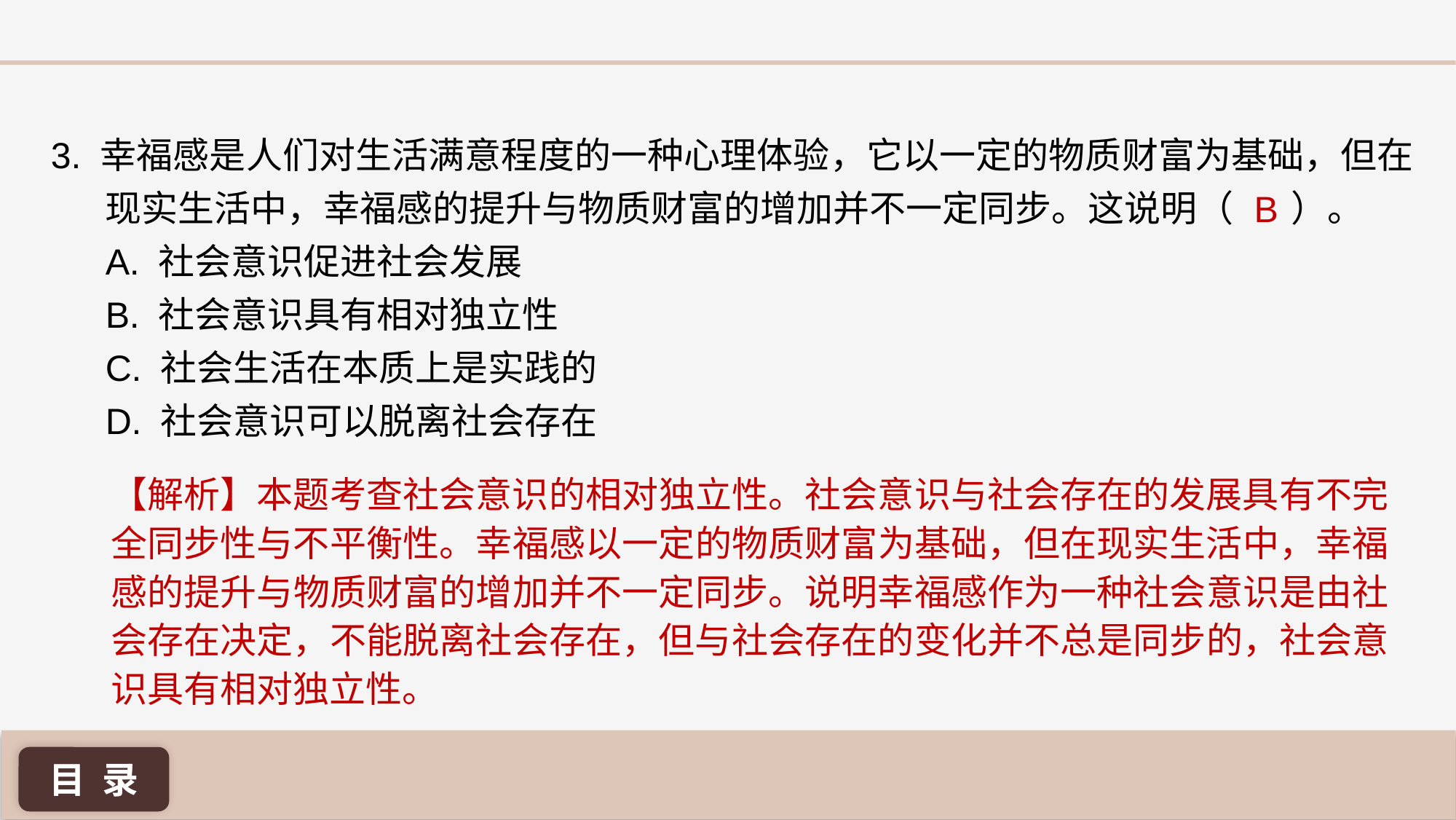

3. 幸福感是人们对生活满意程度的一种心理体验，它以一定的物质财富为基础，但在现实生活中，幸福感的提升与物质财富的增加并不一定同步。这说明（       ）。
A. 社会意识促进社会发展
B. 社会意识具有相对独立性
C. 社会生活在本质上是实践的
D. 社会意识可以脱离社会存在
B
【解析】本题考查社会意识的相对独立性。社会意识与社会存在的发展具有不完全同步性与不平衡性。幸福感以一定的物质财富为基础，但在现实生活中，幸福感的提升与物质财富的增加并不一定同步。说明幸福感作为一种社会意识是由社会存在决定，不能脱离社会存在，但与社会存在的变化并不总是同步的，社会意识具有相对独立性。